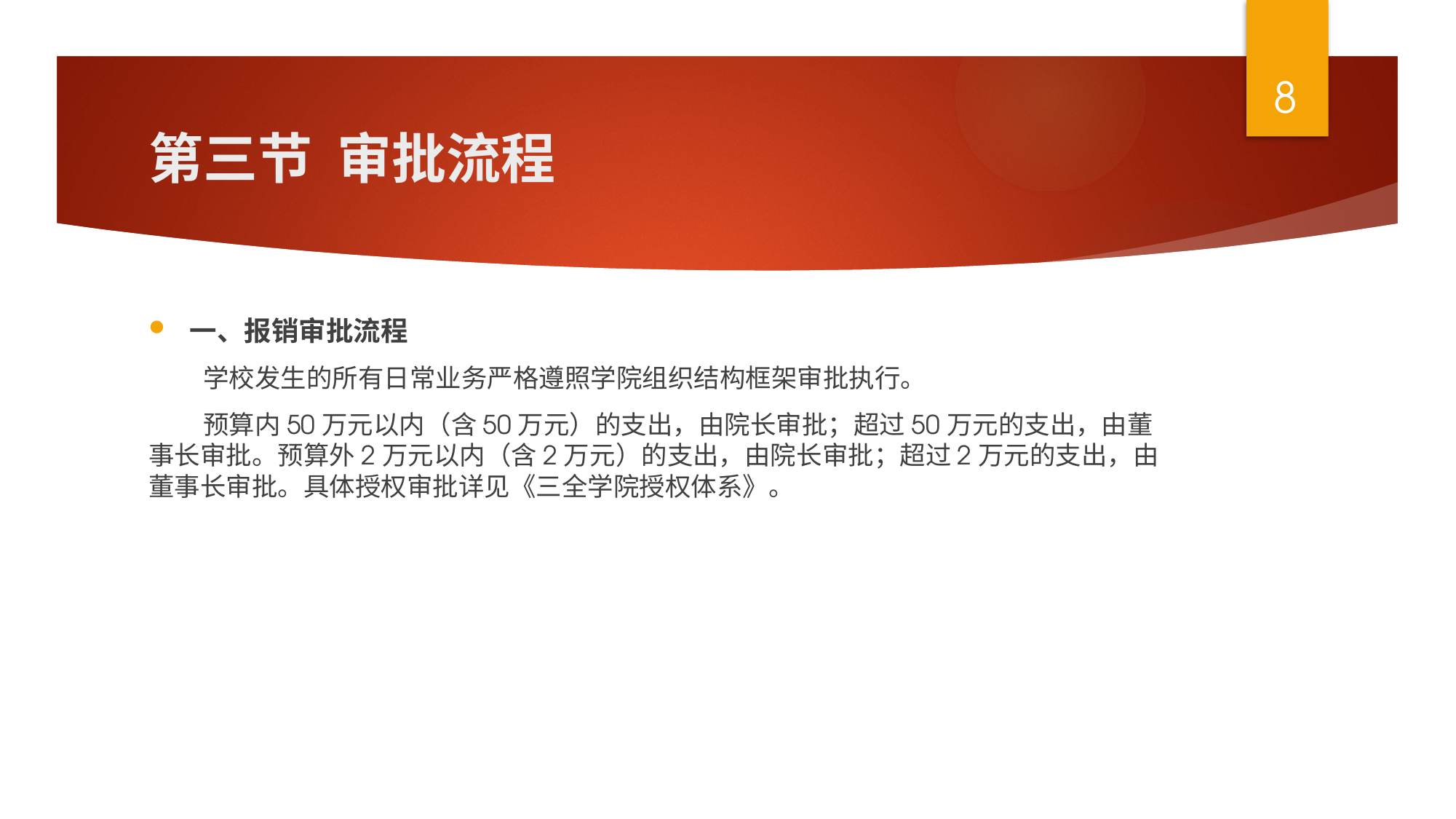

8
# 第三节  审批流程
一、报销审批流程
学校发生的所有日常业务严格遵照学院组织结构框架审批执行。
预算内50万元以内（含50万元）的支出，由院长审批；超过50万元的支出，由董事长审批。预算外2万元以内（含2万元）的支出，由院长审批；超过2万元的支出，由董事长审批。具体授权审批详见《三全学院授权体系》。